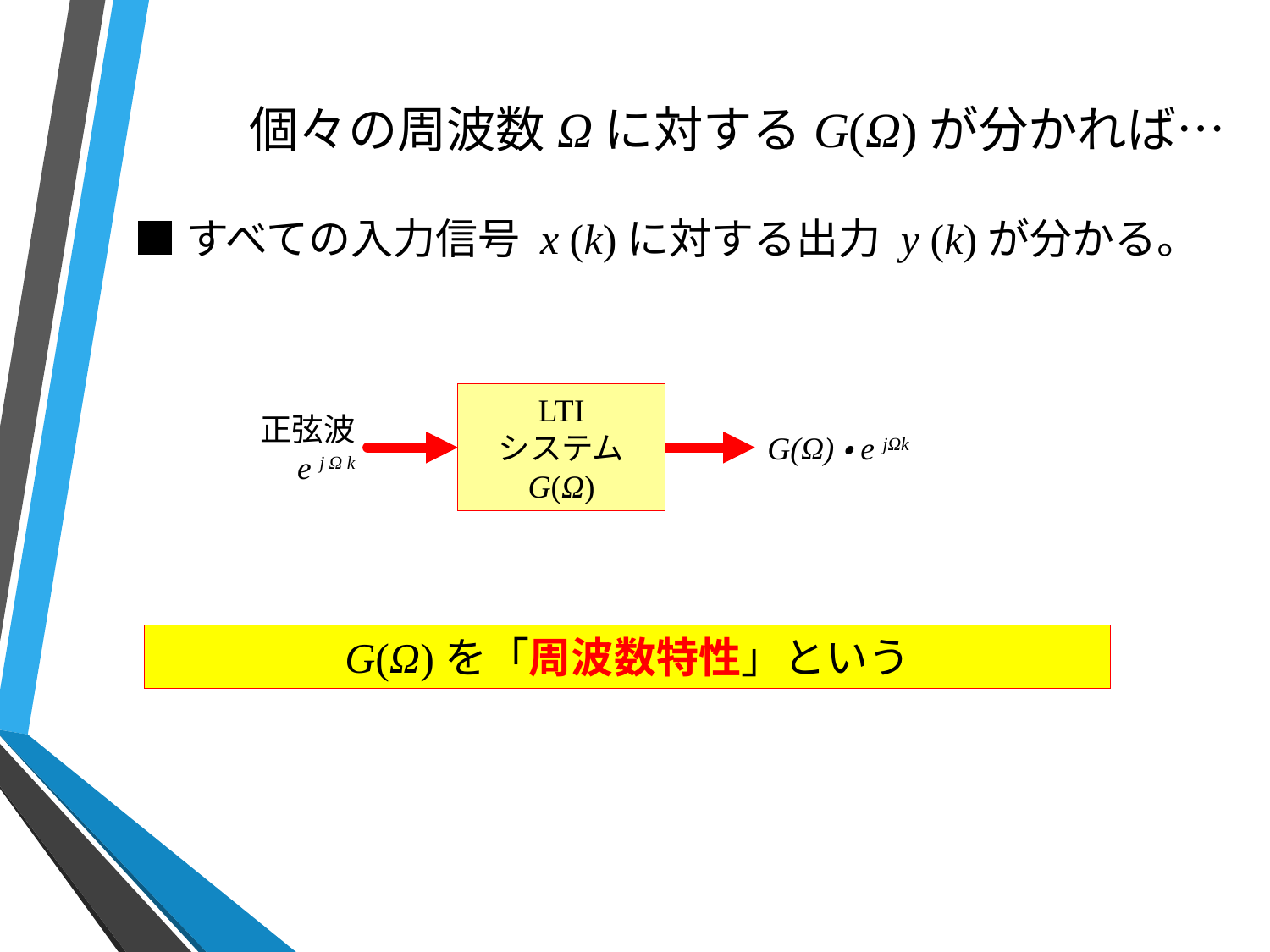

# 個々の周波数Ωに対するG(Ω)が分かれば…
■すべての入力信号 x (k)に対する出力 y (k)が分かる。
LTI
システム
G(Ω)
正弦波
e j Ω k
G(Ω)・e jΩk
G(Ω)を「周波数特性」という